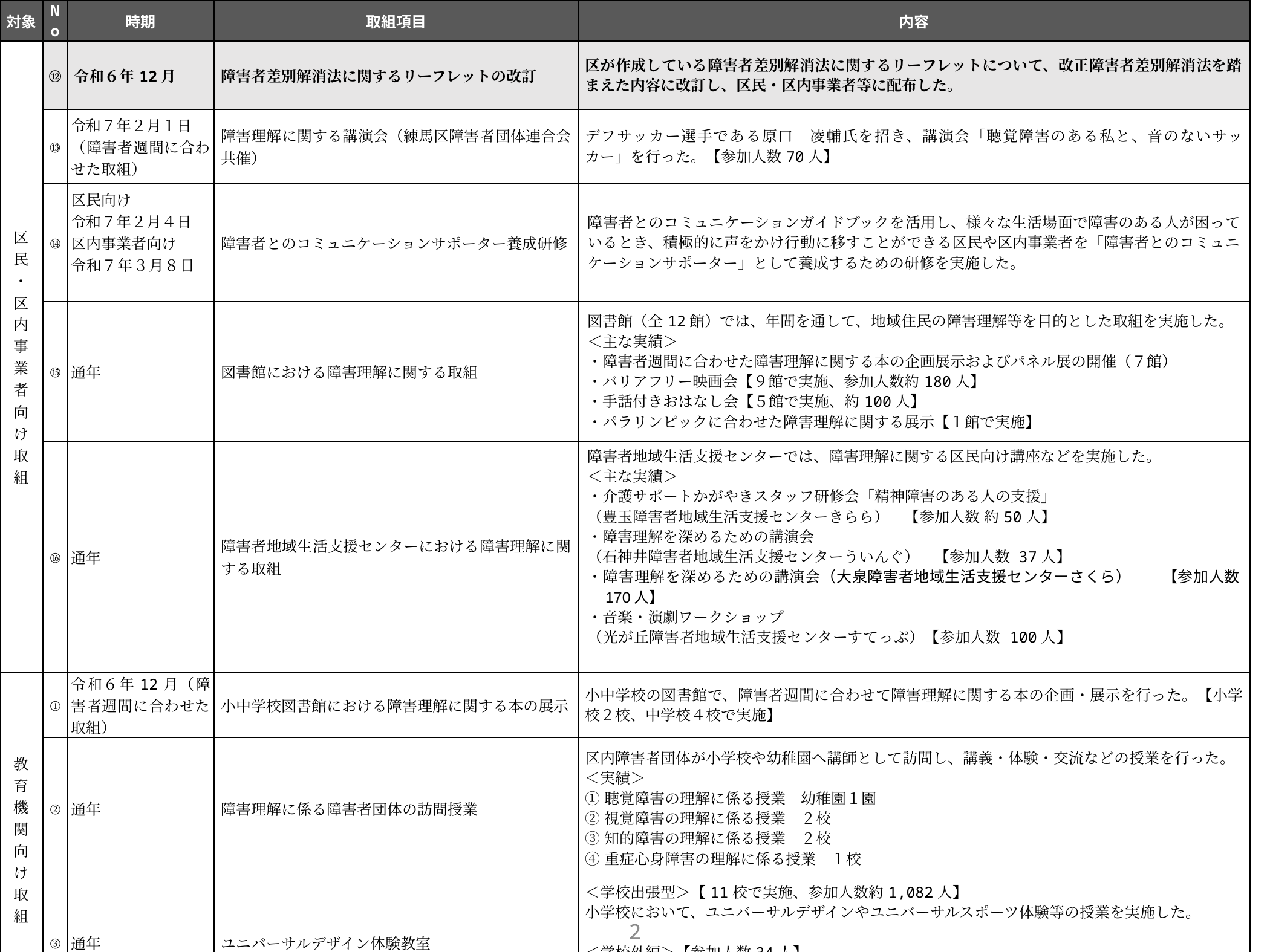

| 対象 | No | 時期 | 取組項目 | 内容 |
| --- | --- | --- | --- | --- |
| 区民・区内事業者向け取組 | ⑫ | 令和６年12月 | 障害者差別解消法に関するリーフレットの改訂 | 区が作成している障害者差別解消法に関するリーフレットについて、改正障害者差別解消法を踏まえた内容に改訂し、区民・区内事業者等に配布した。 |
|  | ⑬ | 令和７年２月１日 （障害者週間に合わせた取組） | 障害理解に関する講演会（練馬区障害者団体連合会共催） | デフサッカー選手である原口　凌輔氏を招き、講演会「聴覚障害のある私と、音のないサッカー」を行った。【参加人数70人】 |
|  | ⑭ | 区民向け 令和７年２月４日 区内事業者向け 令和７年３月８日 | 障害者とのコミュニケーションサポーター養成研修 | 障害者とのコミュニケーションガイドブックを活用し、様々な生活場面で障害のある人が困っているとき、積極的に声をかけ行動に移すことができる区民や区内事業者を「障害者とのコミュニケーションサポーター」として養成するための研修を実施した。 |
|  | ⑮ | 通年 | 図書館における障害理解に関する取組 | 図書館（全12館）では、年間を通して、地域住民の障害理解等を目的とした取組を実施した。 ＜主な実績＞ ・障害者週間に合わせた障害理解に関する本の企画展示およびパネル展の開催（７館） ・バリアフリー映画会【９館で実施、参加人数約180人】 ・手話付きおはなし会【５館で実施、約100人】 ・パラリンピックに合わせた障害理解に関する展示【１館で実施】 |
|  | ⑯ | 通年 | 障害者地域生活支援センターにおける障害理解に関する取組 | 障害者地域生活支援センターでは、障害理解に関する区民向け講座などを実施した。 ＜主な実績＞ ・介護サポートかがやきスタッフ研修会「精神障害のある人の支援」 （豊玉障害者地域生活支援センターきらら）　【参加人数 約50人】　 ・障害理解を深めるための講演会 （石神井障害者地域生活支援センターういんぐ）　【参加人数 37人】 ・障害理解を深めるための講演会（大泉障害者地域生活支援センターさくら）　　【参加人数 170人】　 ・音楽・演劇ワークショップ （光が丘障害者地域生活支援センターすてっぷ）【参加人数 100人】 |
| 教育機関向け取組 | ① | 令和６年12月（障害者週間に合わせた取組） | 小中学校図書館における障害理解に関する本の展示 | 小中学校の図書館で、障害者週間に合わせて障害理解に関する本の企画・展示を行った。【小学校２校、中学校４校で実施】 |
|  | ② | 通年 | 障害理解に係る障害者団体の訪問授業 | 区内障害者団体が小学校や幼稚園へ講師として訪問し、講義・体験・交流などの授業を行った。 ＜実績＞ ①聴覚障害の理解に係る授業　幼稚園１園　 ②視覚障害の理解に係る授業　２校 ③知的障害の理解に係る授業　２校 ④重症心身障害の理解に係る授業　１校 |
|  | ③ | 通年 | ユニバーサルデザイン体験教室 | ＜学校出張型＞【11校で実施、参加人数約1,082人】 小学校において、ユニバーサルデザインやユニバーサルスポーツ体験等の授業を実施した。 ＜学校外編＞【参加人数34人】 小学校４～６年生の親子を対象とし、区立施設（区役所１階）を見学し、ユニバーサルデザインについて学んだ。また、障害のある方へのインタビュー等も行った。 |
2